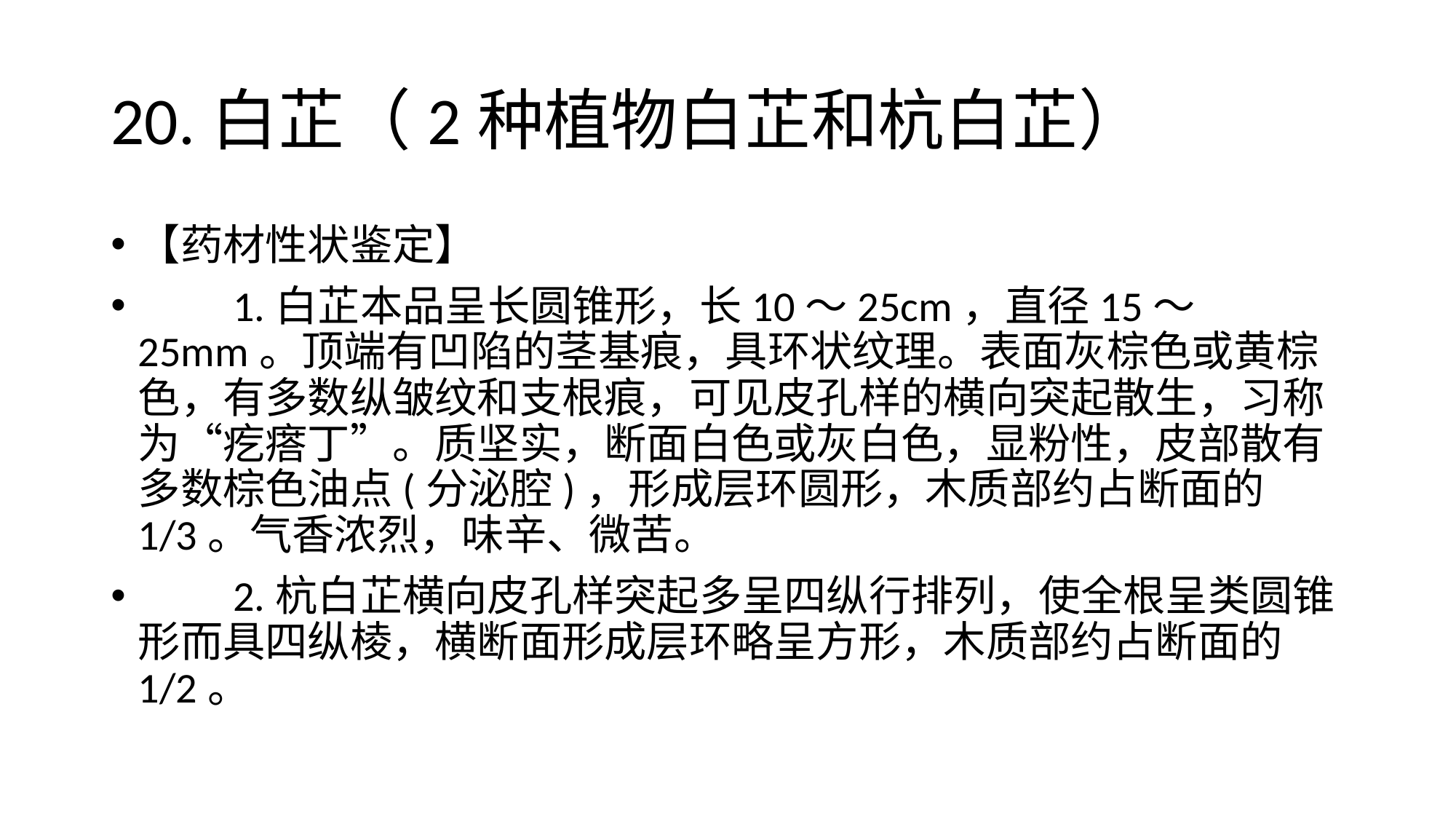

# 20.白芷（2种植物白芷和杭白芷）
【药材性状鉴定】
　　1.白芷本品呈长圆锥形，长10～25cm，直径15～25mm。顶端有凹陷的茎基痕，具环状纹理。表面灰棕色或黄棕色，有多数纵皱纹和支根痕，可见皮孔样的横向突起散生，习称为“疙瘩丁”。质坚实，断面白色或灰白色，显粉性，皮部散有多数棕色油点(分泌腔)，形成层环圆形，木质部约占断面的1/3。气香浓烈，味辛、微苦。
　　2.杭白芷横向皮孔样突起多呈四纵行排列，使全根呈类圆锥形而具四纵棱，横断面形成层环略呈方形，木质部约占断面的1/2。